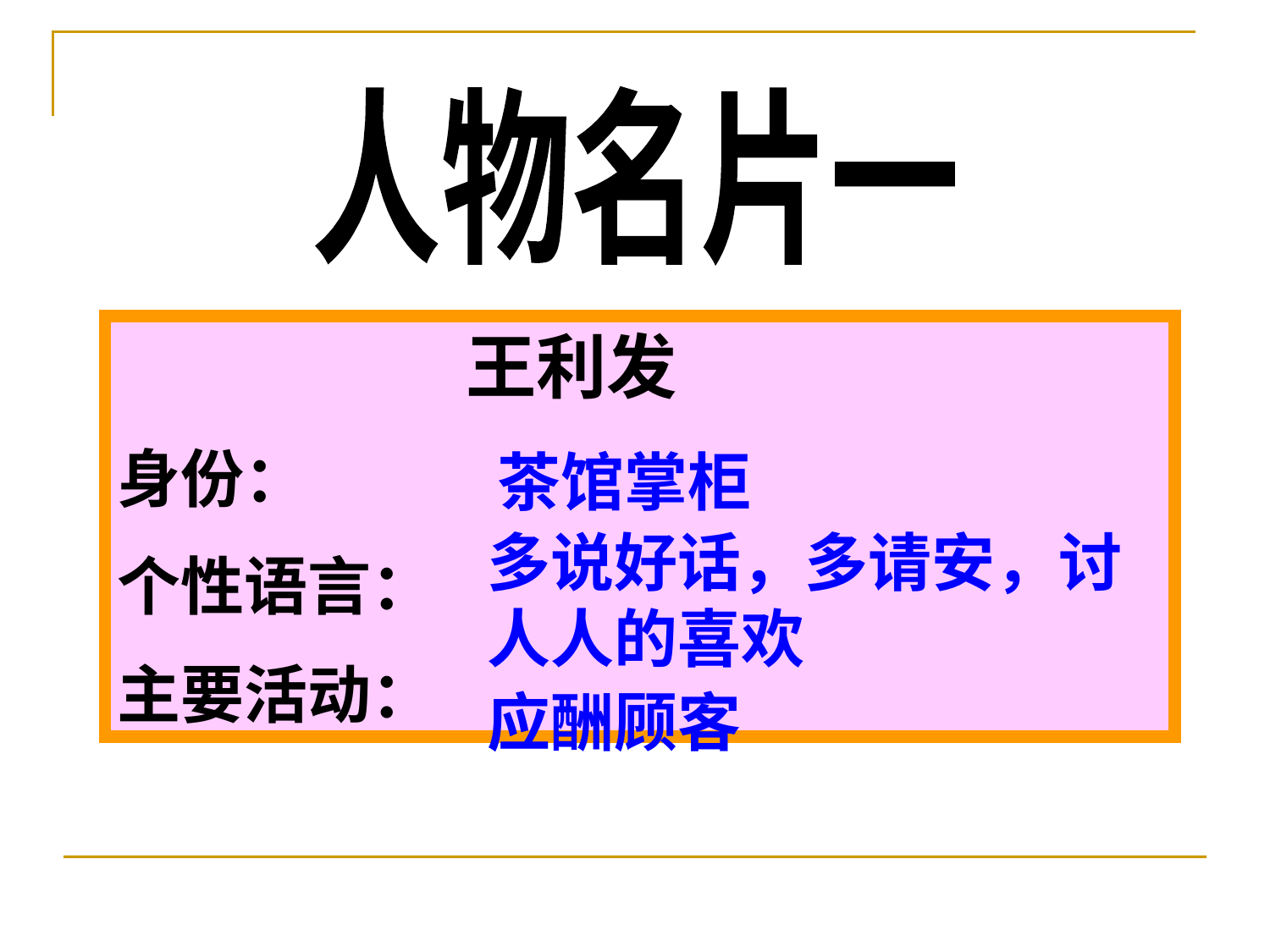

人物名片一
                              王利发
身份：
个性语言：
主要活动：
茶馆掌柜
多说好话，多请安，讨人人的喜欢
应酬顾客